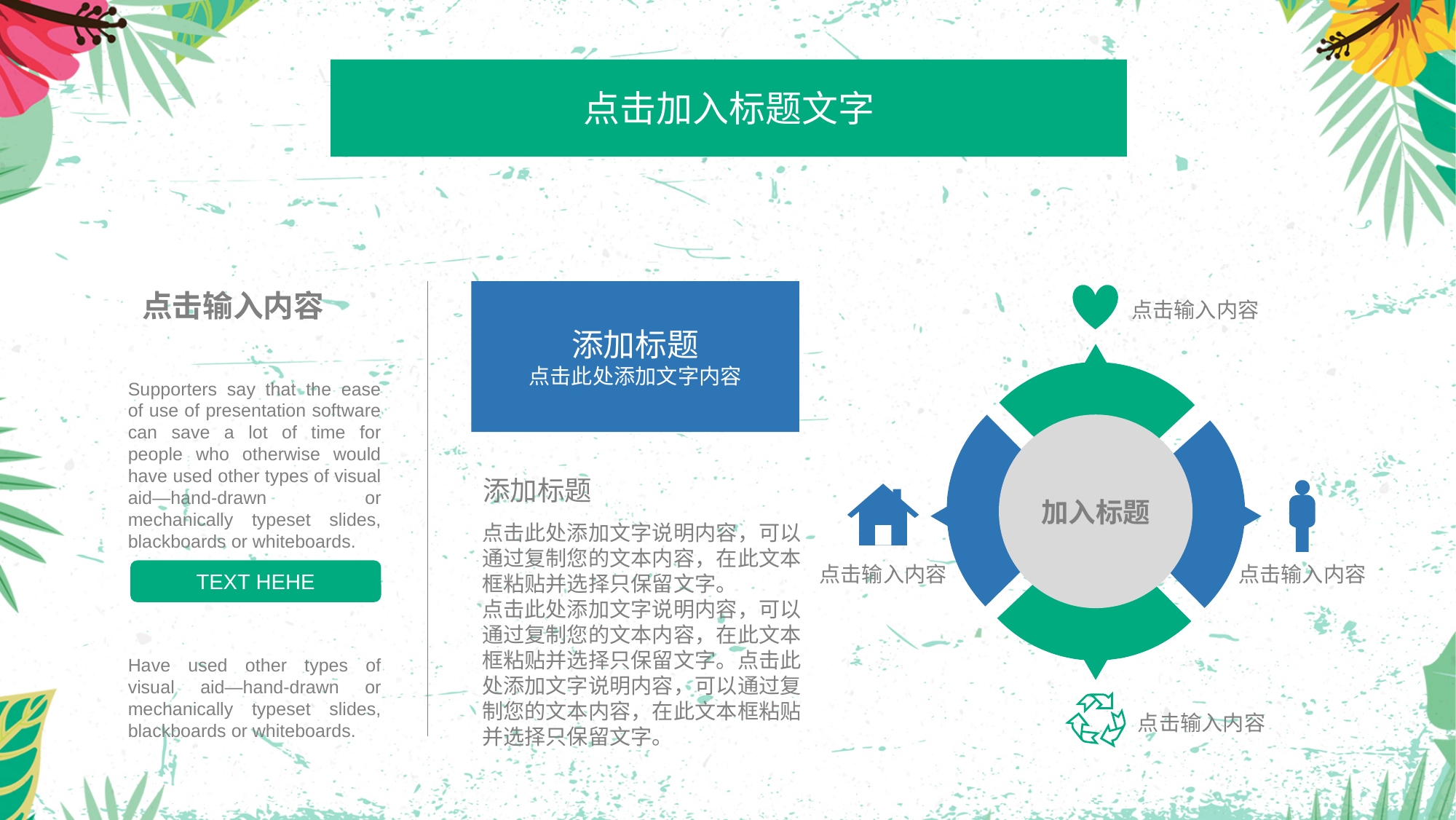

点击加入标题文字
添加标题
点击此处添加文字内容
点击输入内容
Supporters say that the ease of use of presentation software can save a lot of time for people who otherwise would have used other types of visual aid—hand-drawn or mechanically typeset slides, blackboards or whiteboards.
TEXT HEHE
Have used other types of visual aid—hand-drawn or mechanically typeset slides, blackboards or whiteboards.

点击输入内容

加入标题

点击输入内容
点击输入内容

点击输入内容
添加标题
点击此处添加文字说明内容，可以通过复制您的文本内容，在此文本框粘贴并选择只保留文字。
点击此处添加文字说明内容，可以通过复制您的文本内容，在此文本框粘贴并选择只保留文字。点击此处添加文字说明内容，可以通过复制您的文本内容，在此文本框粘贴并选择只保留文字。